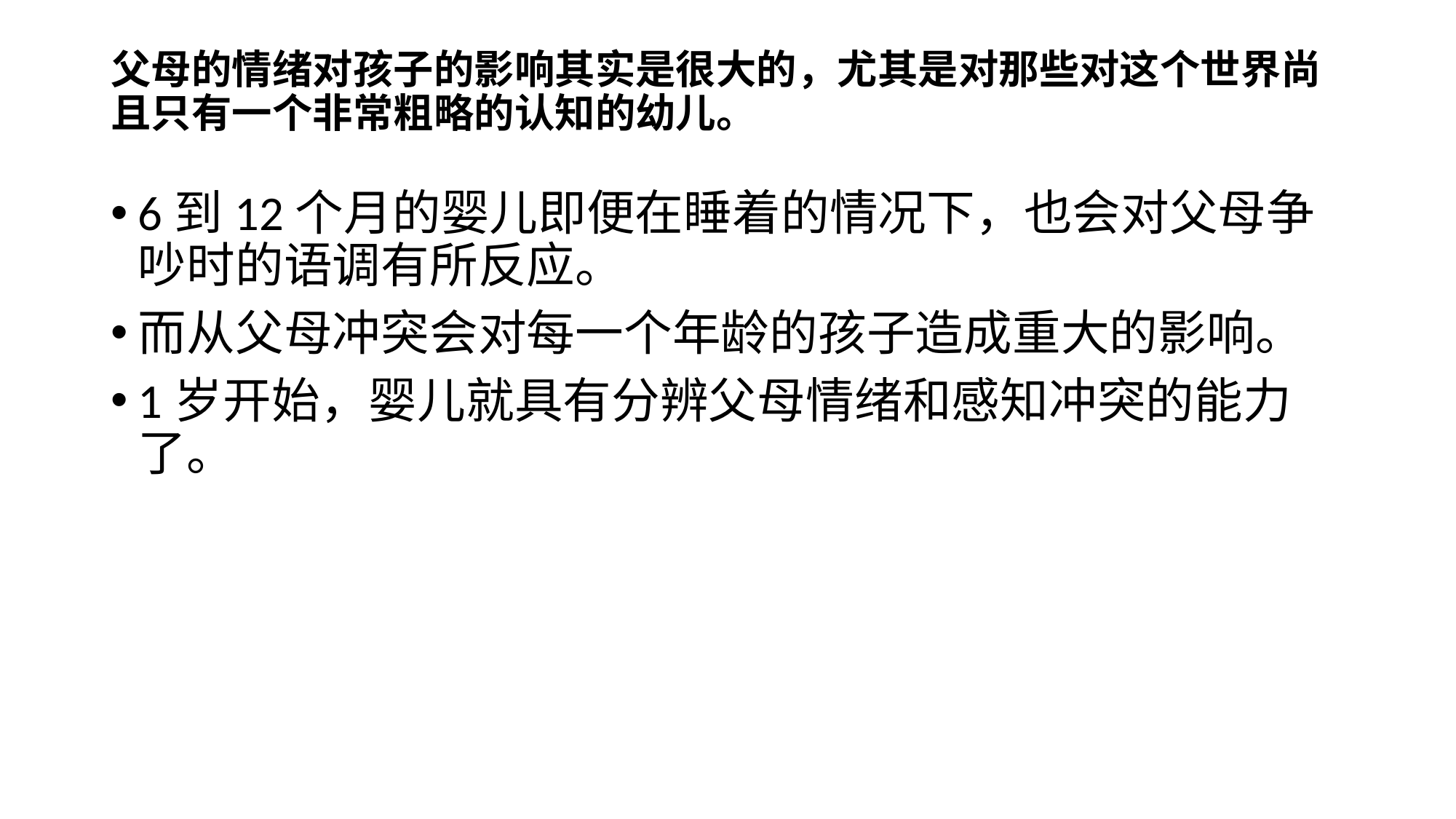

# 父母的情绪对孩子的影响其实是很大的，尤其是对那些对这个世界尚且只有一个非常粗略的认知的幼儿。
6到12个月的婴儿即便在睡着的情况下，也会对父母争吵时的语调有所反应。
而从父母冲突会对每一个年龄的孩子造成重大的影响。
1岁开始，婴儿就具有分辨父母情绪和感知冲突的能力了。